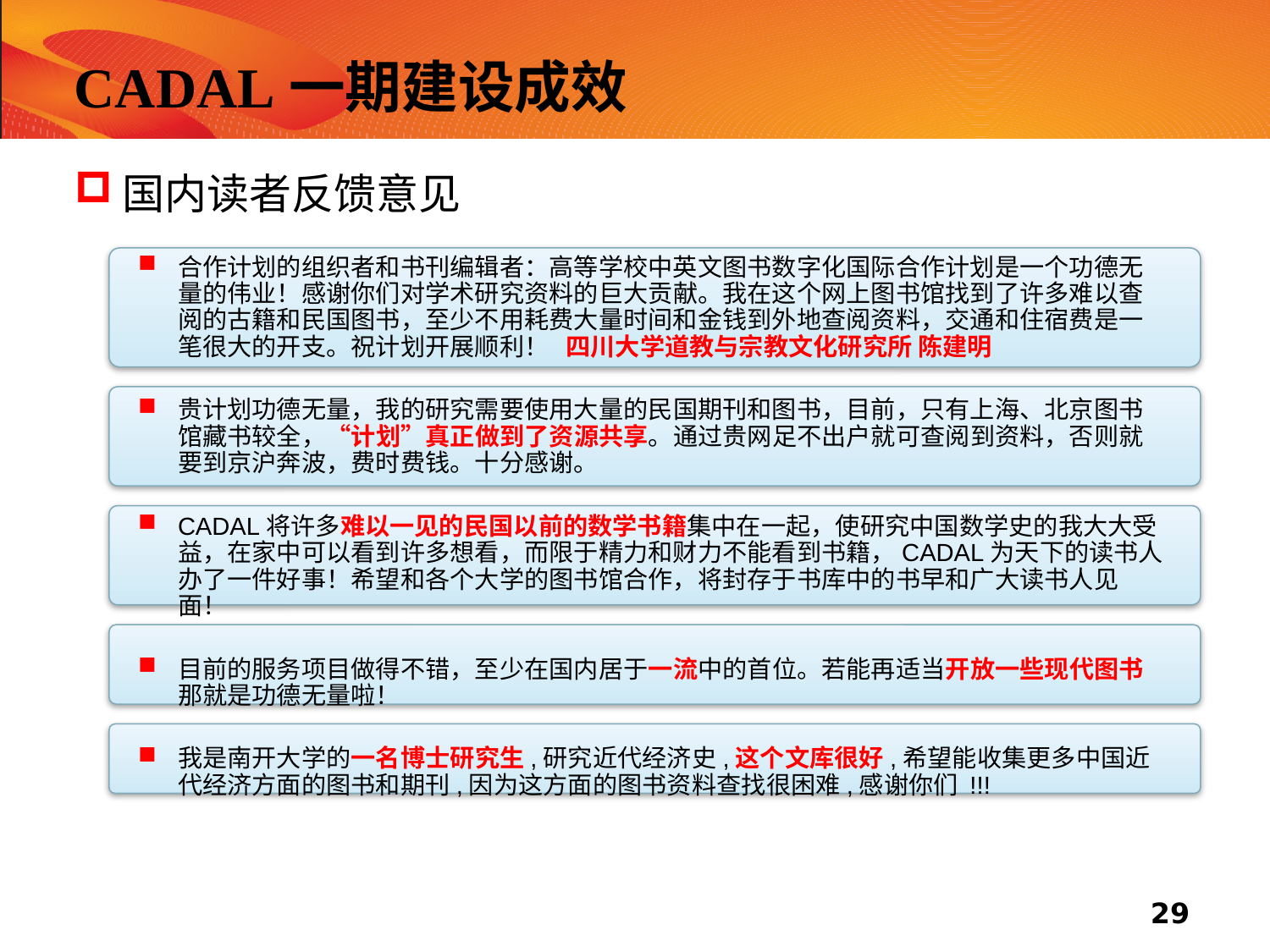

# CADAL一期建设成效
国内读者反馈意见

合作计划的组织者和书刊编辑者：高等学校中英文图书数字化国际合作计划是一个功德无量的伟业！感谢你们对学术研究资料的巨大贡献。我在这个网上图书馆找到了许多难以查阅的古籍和民国图书，至少不用耗费大量时间和金钱到外地查阅资料，交通和住宿费是一笔很大的开支。祝计划开展顺利！   四川大学道教与宗教文化研究所 陈建明

贵计划功德无量，我的研究需要使用大量的民国期刊和图书，目前，只有上海、北京图书馆藏书较全，“计划”真正做到了资源共享。通过贵网足不出户就可查阅到资料，否则就要到京沪奔波，费时费钱。十分感谢。

CADAL将许多难以一见的民国以前的数学书籍集中在一起，使研究中国数学史的我大大受益，在家中可以看到许多想看，而限于精力和财力不能看到书籍，CADAL为天下的读书人办了一件好事！希望和各个大学的图书馆合作，将封存于书库中的书早和广大读书人见面！

目前的服务项目做得不错，至少在国内居于一流中的首位。若能再适当开放一些现代图书那就是功德无量啦！

我是南开大学的一名博士研究生,研究近代经济史,这个文库很好,希望能收集更多中国近代经济方面的图书和期刊,因为这方面的图书资料查找很困难,感谢你们 !!!